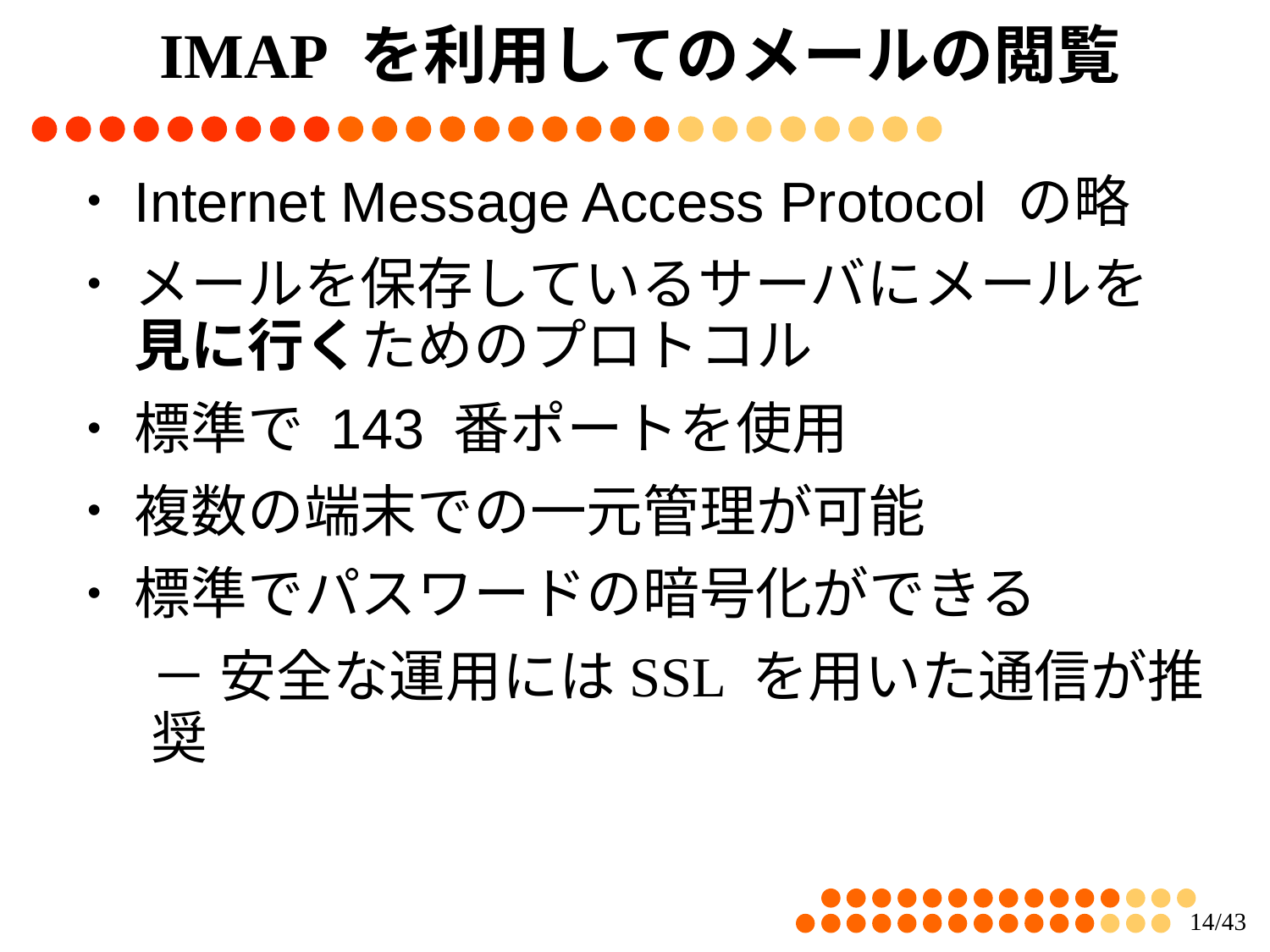

IMAP を利用してのメールの閲覧
Internet Message Access Protocol の略
メールを保存しているサーバにメールを
見に行くためのプロトコル
標準で 143 番ポートを使用
複数の端末での一元管理が可能
標準でパスワードの暗号化ができる
－ 安全な運用にはSSL を用いた通信が推奨
14/43